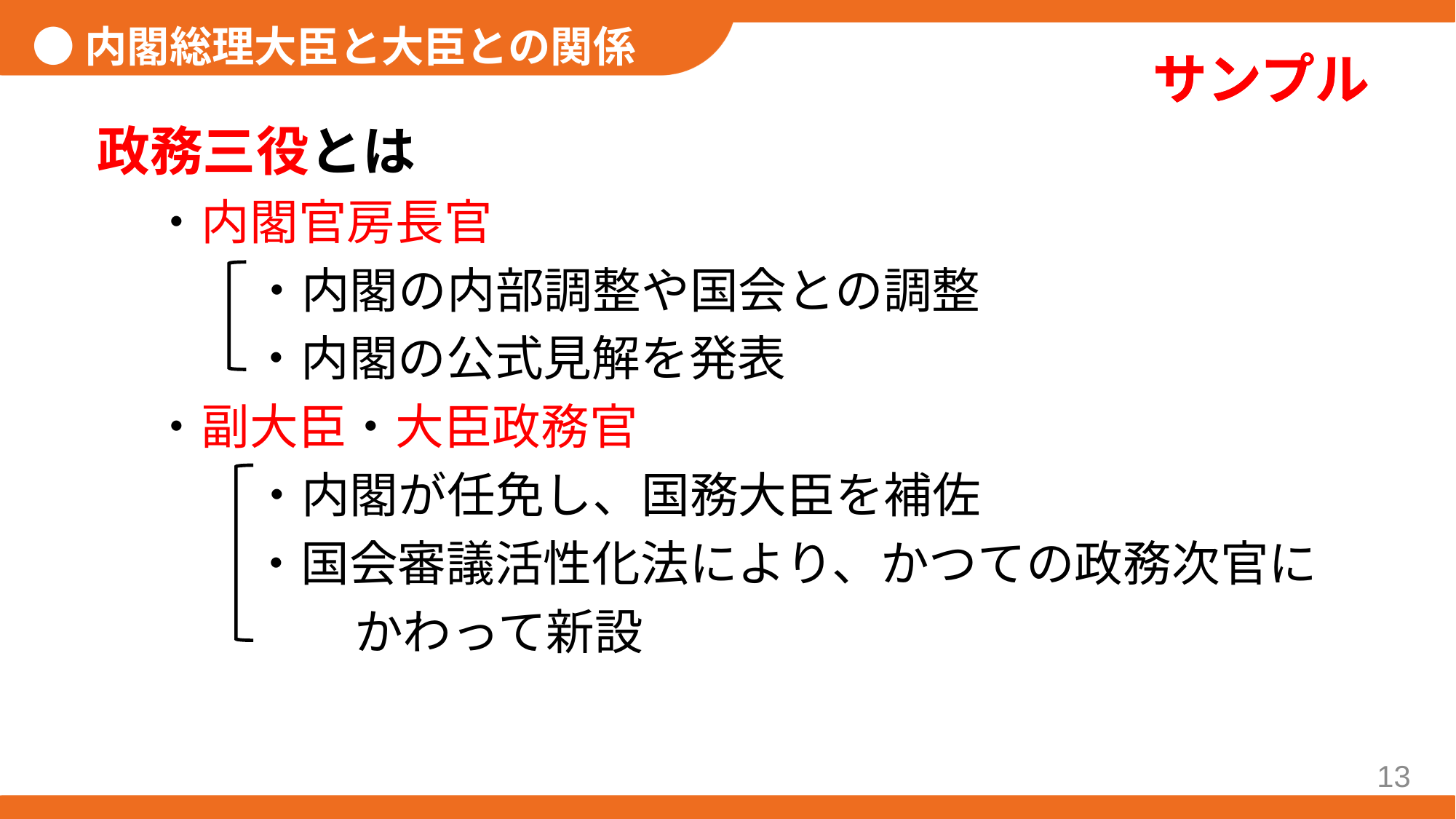

●内閣総理大臣と大臣との関係
政務三役とは
・内閣官房長官
　・内閣の内部調整や国会との調整
・内閣の公式見解を発表
・副大臣・大臣政務官
　・内閣が任免し、国務大臣を補佐
・国会審議活性化法により、かつての政務次官に
かわって新設